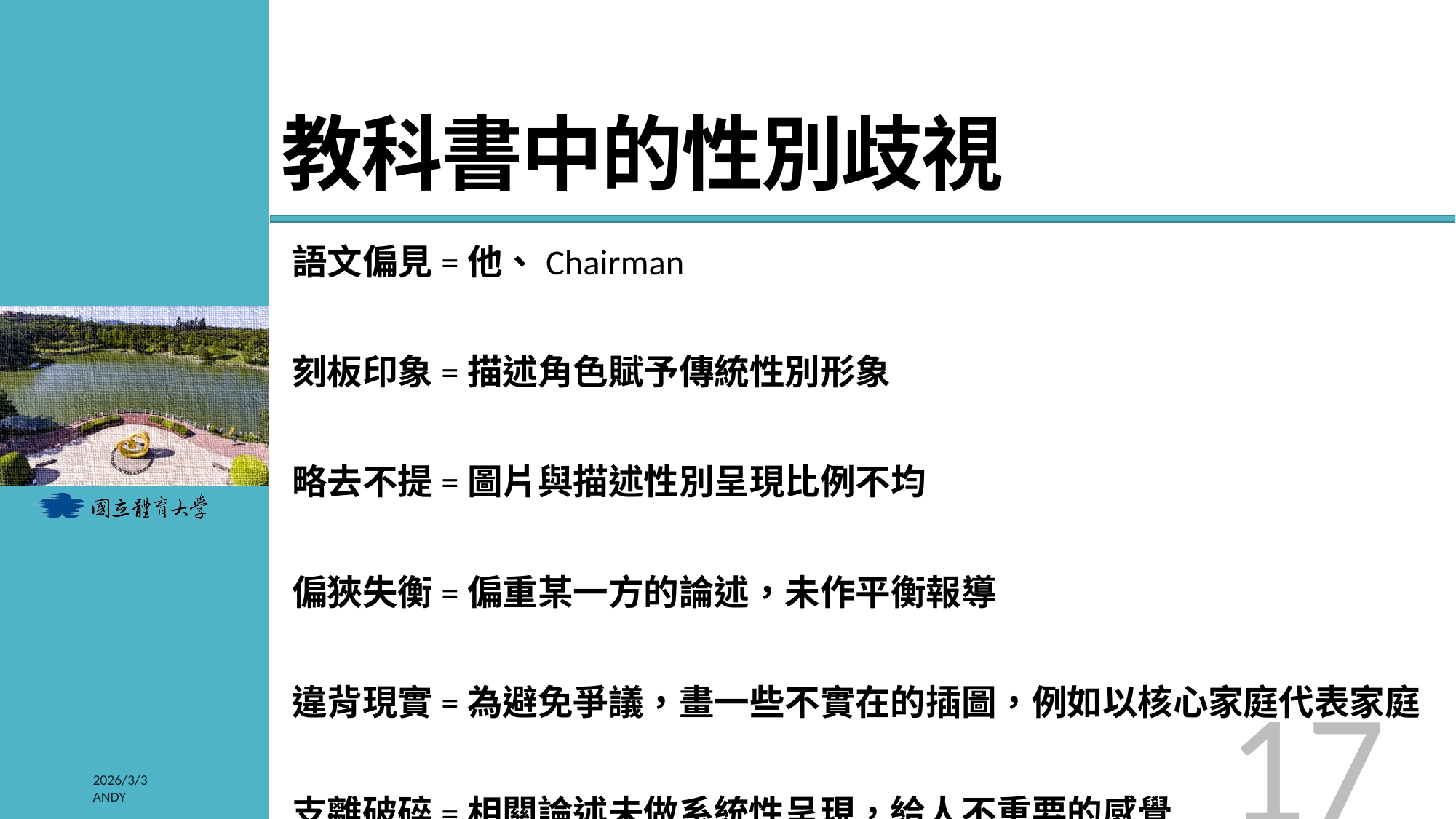

# 教科書中的性別歧視
語文偏見=他、Chairman

刻板印象=描述角色賦予傳統性別形象

略去不提=圖片與描述性別呈現比例不均

偏狹失衡=偏重某一方的論述，未作平衡報導

違背現實=為避免爭議，畫一些不實在的插圖，例如以核心家庭代表家庭

支離破碎=相關論述未做系統性呈現，給人不重要的感覺

17
2026/3/3
Andy